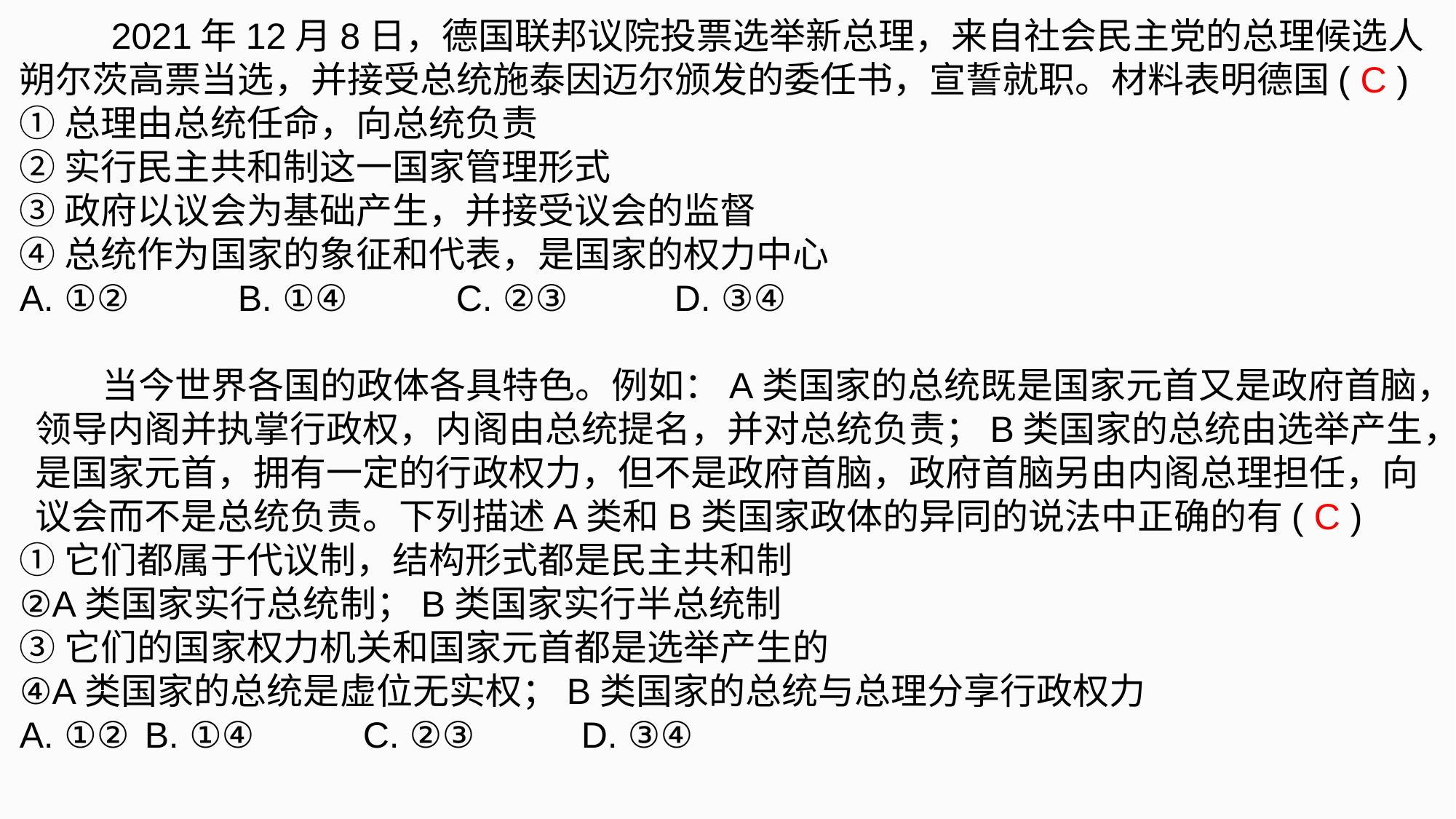

2021年12月8日，德国联邦议院投票选举新总理，来自社会民主党的总理候选人朔尔茨高票当选，并接受总统施泰因迈尔颁发的委任书，宣誓就职。材料表明德国( C )①总理由总统任命，向总统负责             ②实行民主共和制这一国家管理形式③政府以议会为基础产生，并接受议会的监督④总统作为国家的象征和代表，是国家的权力中心A. ①②	B. ①④	C. ②③	D. ③④
         当今世界各国的政体各具特色。例如：A类国家的总统既是国家元首又是政府首脑，领导内阁并执掌行政权，内阁由总统提名，并对总统负责；B类国家的总统由选举产生，是国家元首，拥有一定的行政权力，但不是政府首脑，政府首脑另由内阁总理担任，向议会而不是总统负责。下列描述A类和B类国家政体的异同的说法中正确的有( C )①它们都属于代议制，结构形式都是民主共和制②A类国家实行总统制；B类国家实行半总统制③它们的国家权力机关和国家元首都是选举产生的④A类国家的总统是虚位无实权；B类国家的总统与总理分享行政权力A. ①②	B. ①④	C. ②③	D. ③④